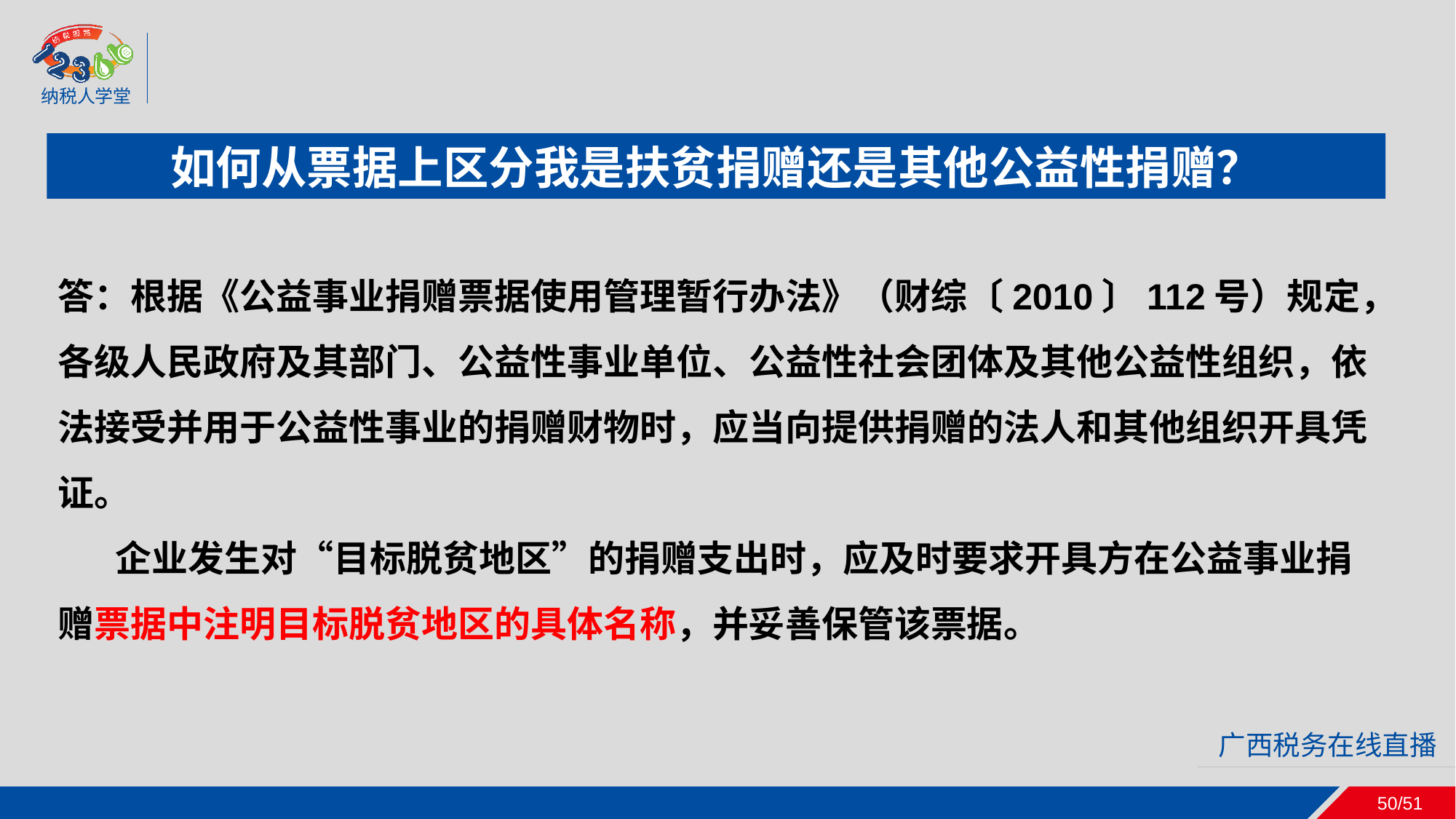

如何从票据上区分我是扶贫捐赠还是其他公益性捐赠？
答：根据《公益事业捐赠票据使用管理暂行办法》（财综〔2010〕112号）规定，各级人民政府及其部门、公益性事业单位、公益性社会团体及其他公益性组织，依法接受并用于公益性事业的捐赠财物时，应当向提供捐赠的法人和其他组织开具凭证。
      企业发生对“目标脱贫地区”的捐赠支出时，应及时要求开具方在公益事业捐赠票据中注明目标脱贫地区的具体名称，并妥善保管该票据。